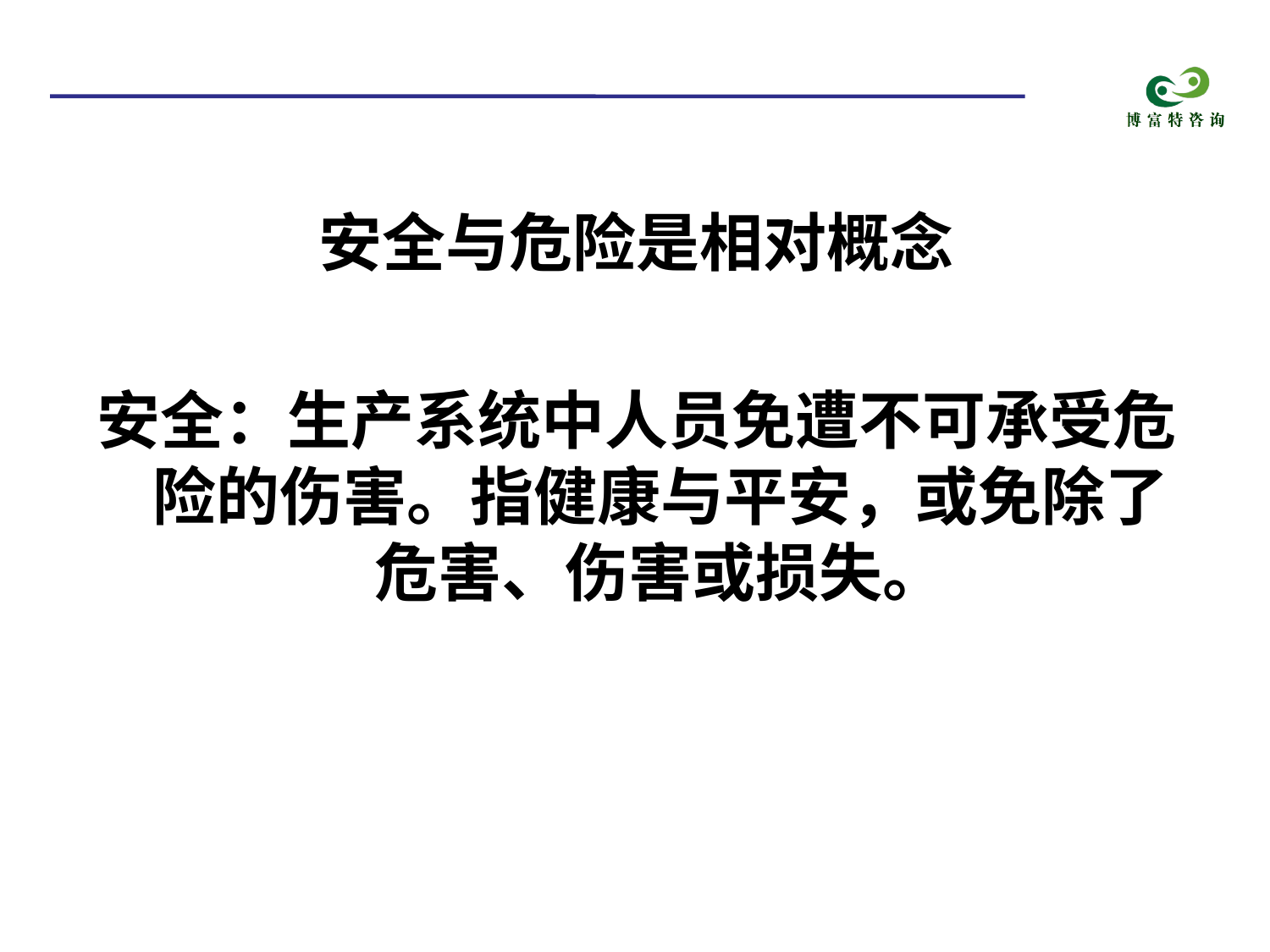

安全与危险是相对概念

安全：生产系统中人员免遭不可承受危险的伤害。指健康与平安，或免除了危害、伤害或损失。